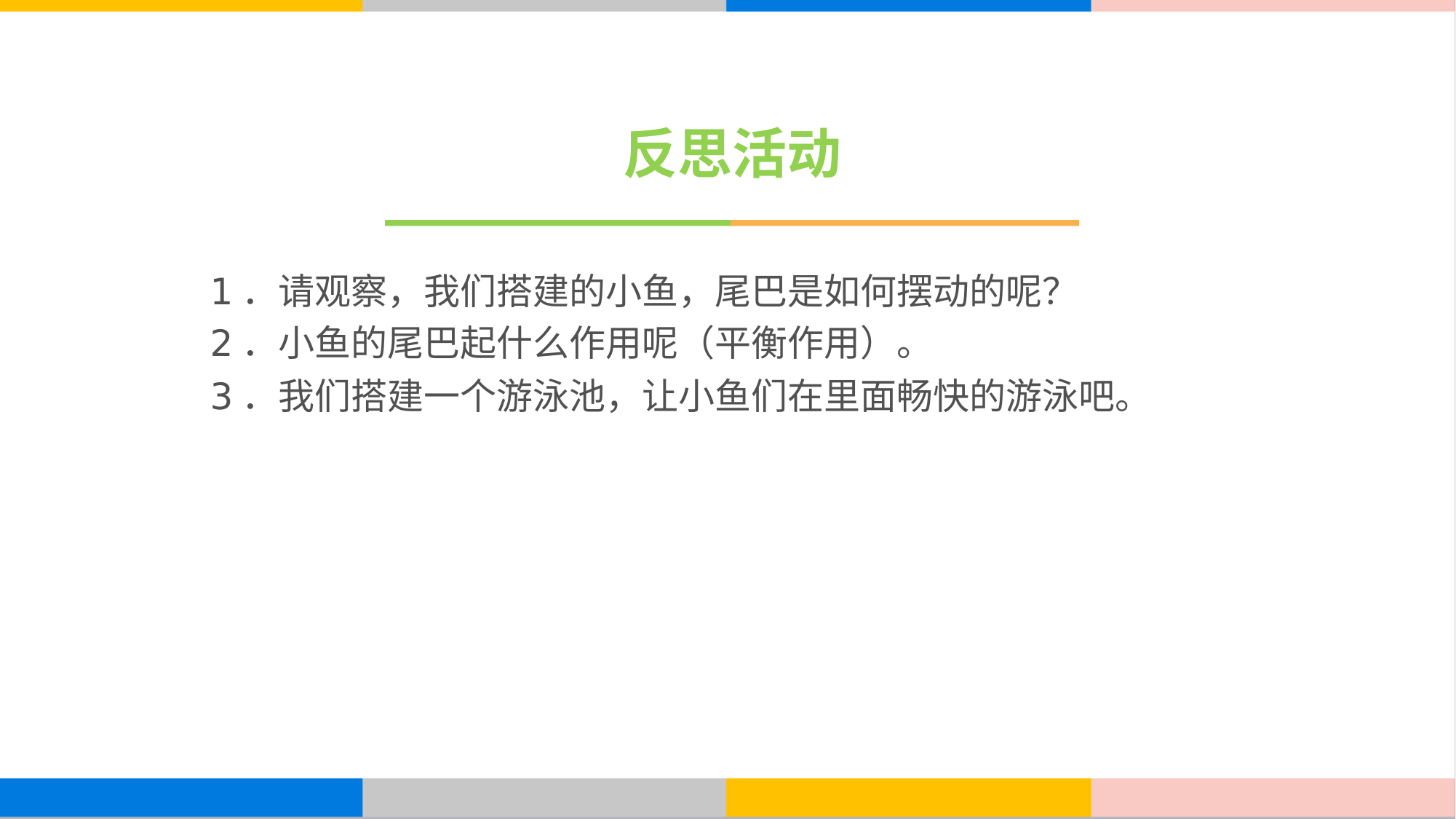

# 反思活动
1．请观察，我们搭建的小鱼，尾巴是如何摆动的呢？
2．小鱼的尾巴起什么作用呢（平衡作用）。
3．我们搭建一个游泳池，让小鱼们在里面畅快的游泳吧。